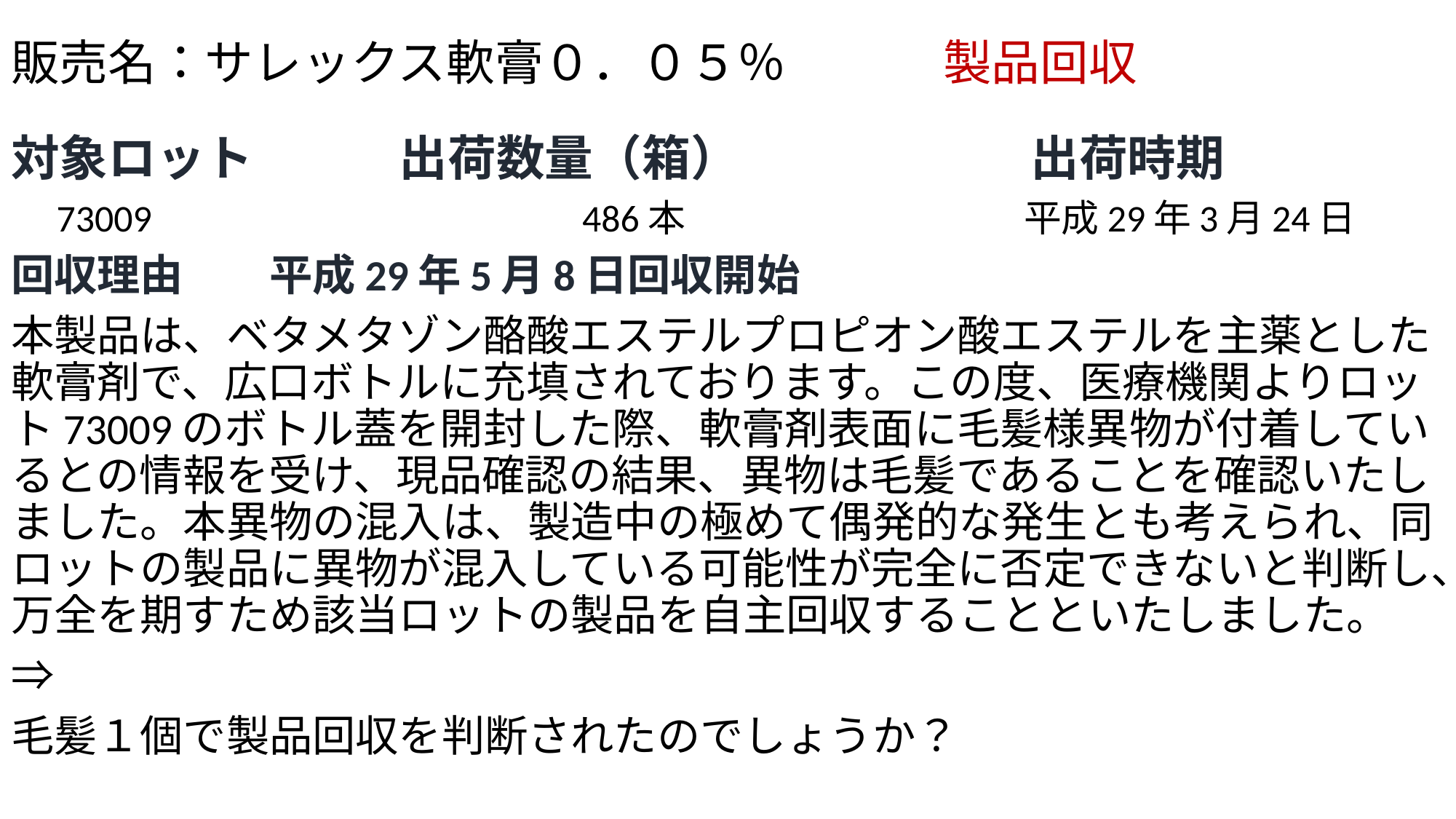

# 販売名：サレックス軟膏０．０５％ 　　　製品回収
対象ロット　　　出荷数量（箱）　　　　　　出荷時期
　73009　　　　　　　　　　　486本　　　　　　　　　平成29年3月24日
回収理由　　平成29年5月8日回収開始
本製品は、ベタメタゾン酪酸エステルプロピオン酸エステルを主薬とした軟膏剤で、広口ボトルに充填されております。この度、医療機関よりロット73009のボトル蓋を開封した際、軟膏剤表面に毛髪様異物が付着しているとの情報を受け、現品確認の結果、異物は毛髪であることを確認いたしました。本異物の混入は、製造中の極めて偶発的な発生とも考えられ、同ロットの製品に異物が混入している可能性が完全に否定できないと判断し、万全を期すため該当ロットの製品を自主回収することといたしました。
⇒
毛髪１個で製品回収を判断されたのでしょうか？